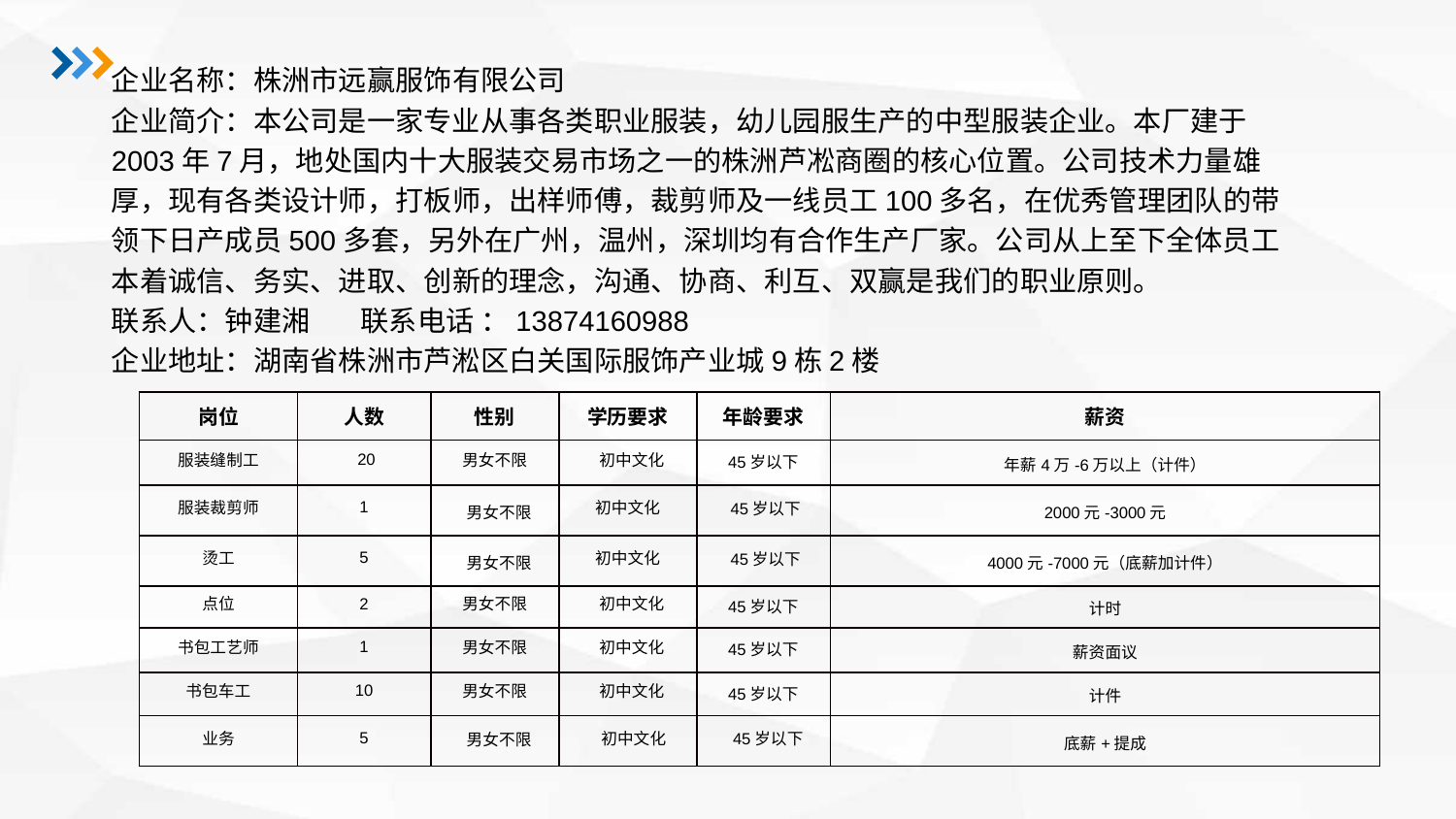

企业名称：株洲市远赢服饰有限公司
企业简介：本公司是一家专业从事各类职业服装，幼儿园服生产的中型服装企业。本厂建于2003年7月，地处国内十大服装交易市场之一的株洲芦凇商圈的核心位置。公司技术力量雄厚，现有各类设计师，打板师，出样师傅，裁剪师及一线员工100多名，在优秀管理团队的带领下日产成员500多套，另外在广州，温州，深圳均有合作生产厂家。公司从上至下全体员工本着诚信、务实、进取、创新的理念，沟通、协商、利互、双赢是我们的职业原则。
联系人：钟建湘        联系电话 ：13874160988
企业地址：湖南省株洲市芦淞区白关国际服饰产业城9栋2楼
| 岗位 | 人数 | 性别 | 学历要求 | 年龄要求 | 薪资 |
| --- | --- | --- | --- | --- | --- |
| 服装缝制工 | 20 | 男女不限 | 初中文化 | 45岁以下 | 年薪4万-6万以上（计件） |
| 服装裁剪师 | 1 | 男女不限 | 初中文化 | 45岁以下 | 2000元-3000元 |
| 烫工 | 5 | 男女不限 | 初中文化 | 45岁以下 | 4000元-7000元（底薪加计件） |
| 点位 | 2 | 男女不限 | 初中文化 | 45岁以下 | 计时 |
| 书包工艺师 | 1 | 男女不限 | 初中文化 | 45岁以下 | 薪资面议 |
| 书包车工 | 10 | 男女不限 | 初中文化 | 45岁以下 | 计件 |
| 业务 | 5 | 男女不限 | 初中文化 | 45岁以下 | 底薪+提成 |